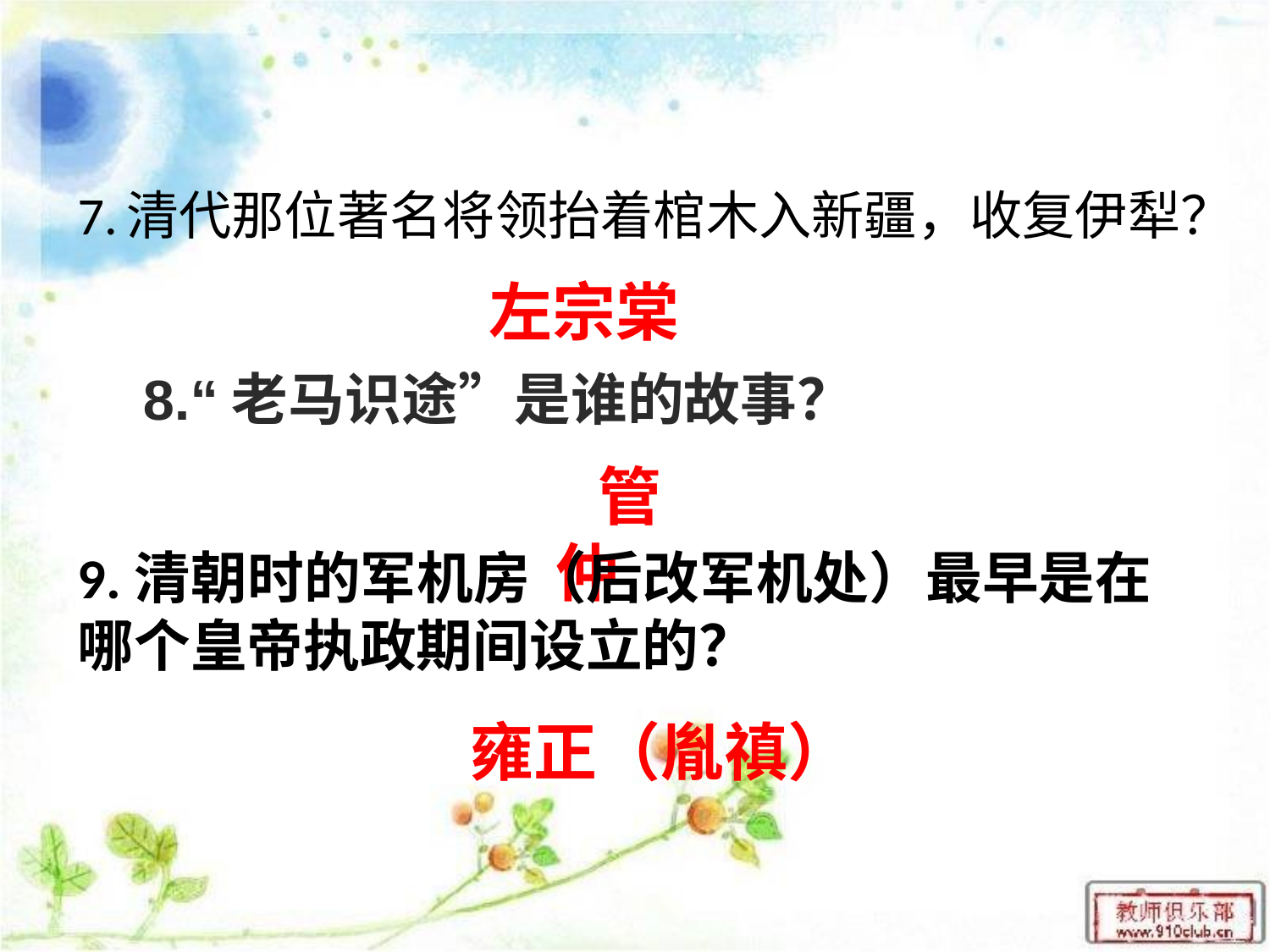

# 7.清代那位著名将领抬着棺木入新疆，收复伊犁？
左宗棠
8.“老马识途”是谁的故事？
管仲
9.清朝时的军机房（后改军机处）最早是在哪个皇帝执政期间设立的？
雍正（胤禛）